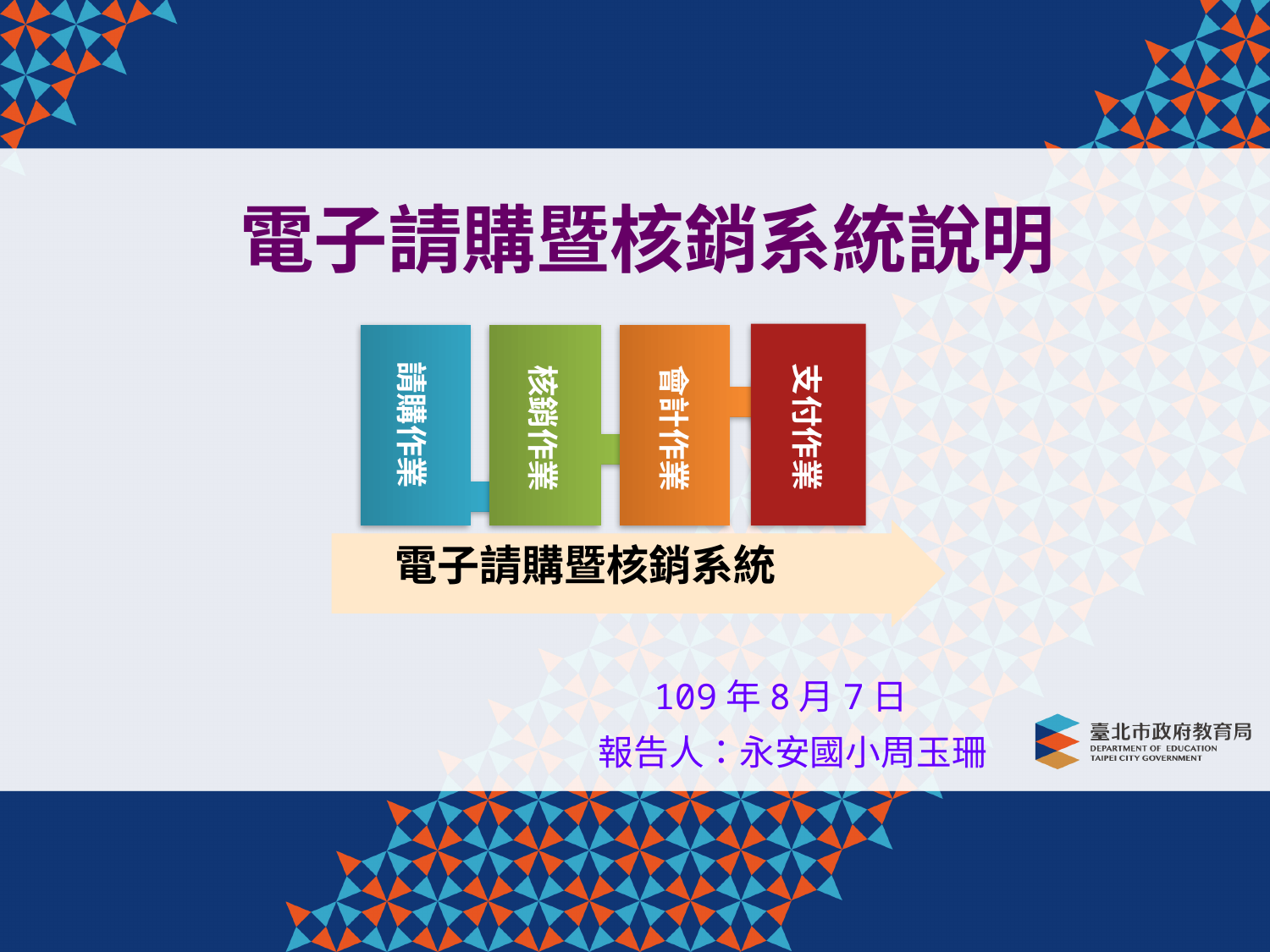

# 電子請購暨核銷系統說明

請購作業
支付作業
核銷作業
會計作業

     電子請購暨核銷系統
109年8月7日
報告人：永安國小周玉珊